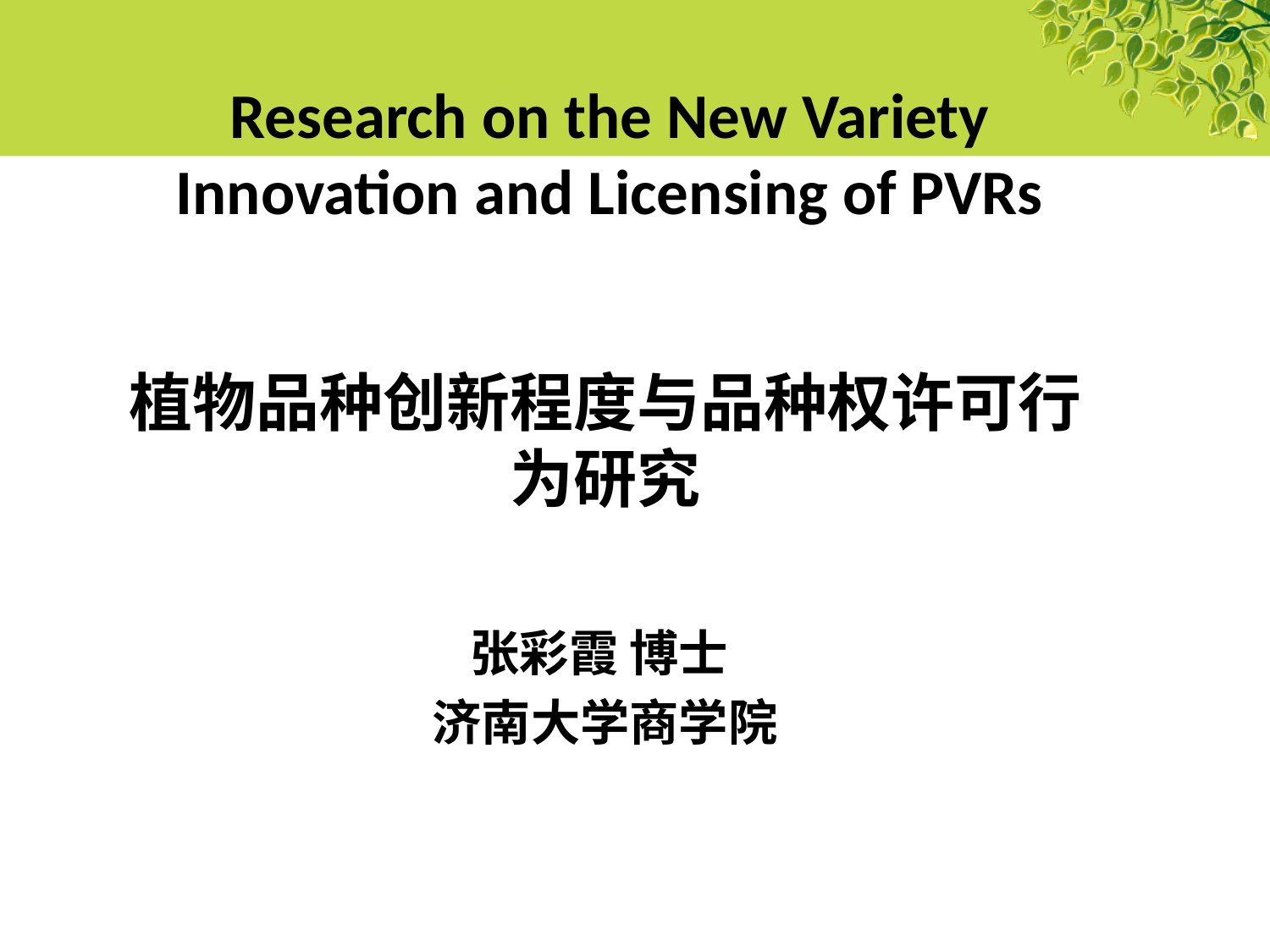

# Research on the New Variety Innovation and Licensing of PVRs
植物品种创新程度与品种权许可行为研究
张彩霞 博士
济南大学商学院